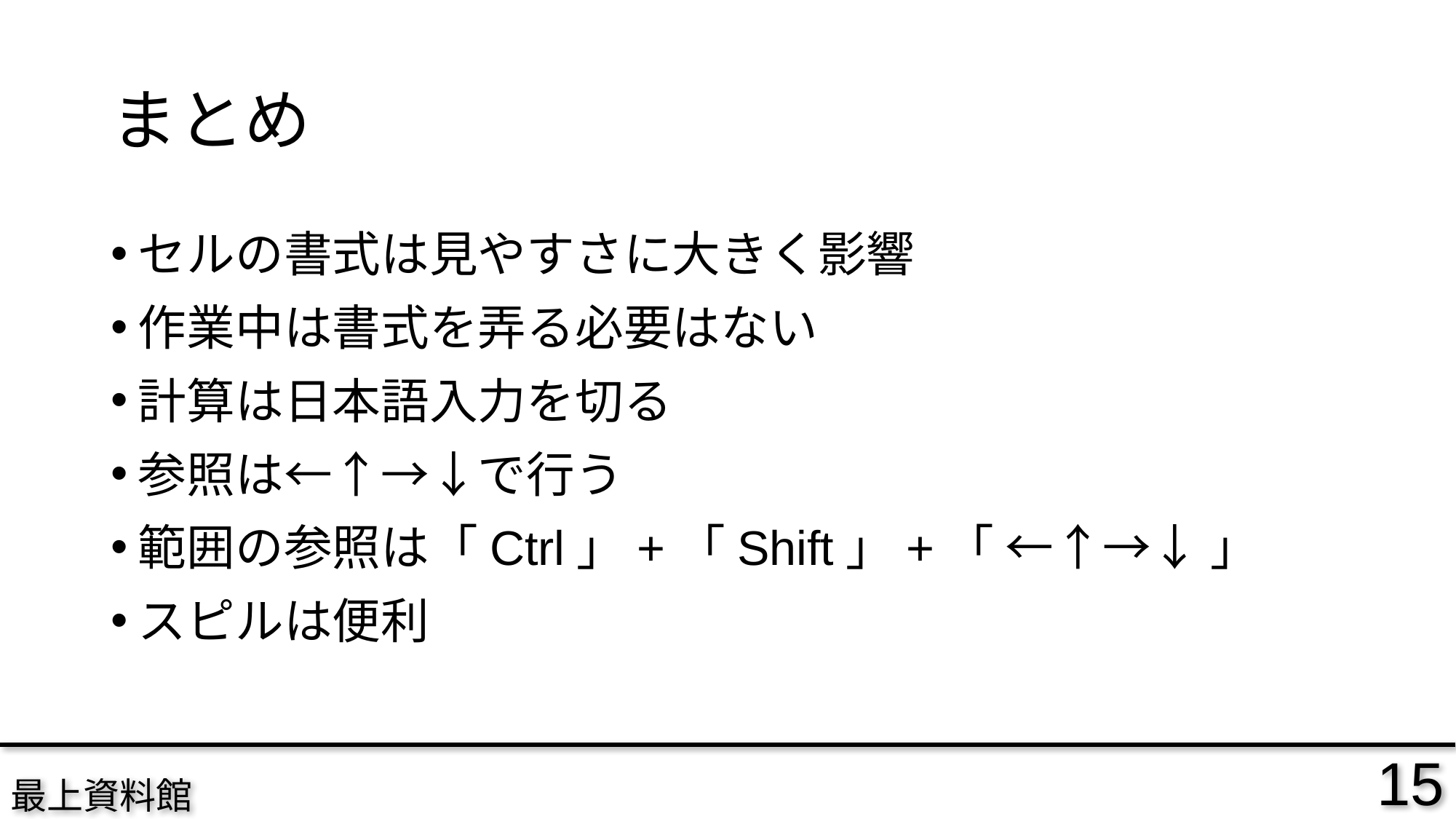

# まとめ
セルの書式は見やすさに大きく影響
作業中は書式を弄る必要はない
計算は日本語入力を切る
参照は←↑→↓で行う
範囲の参照は「Ctrl」+「Shift」+「 ←↑→↓ 」
スピルは便利